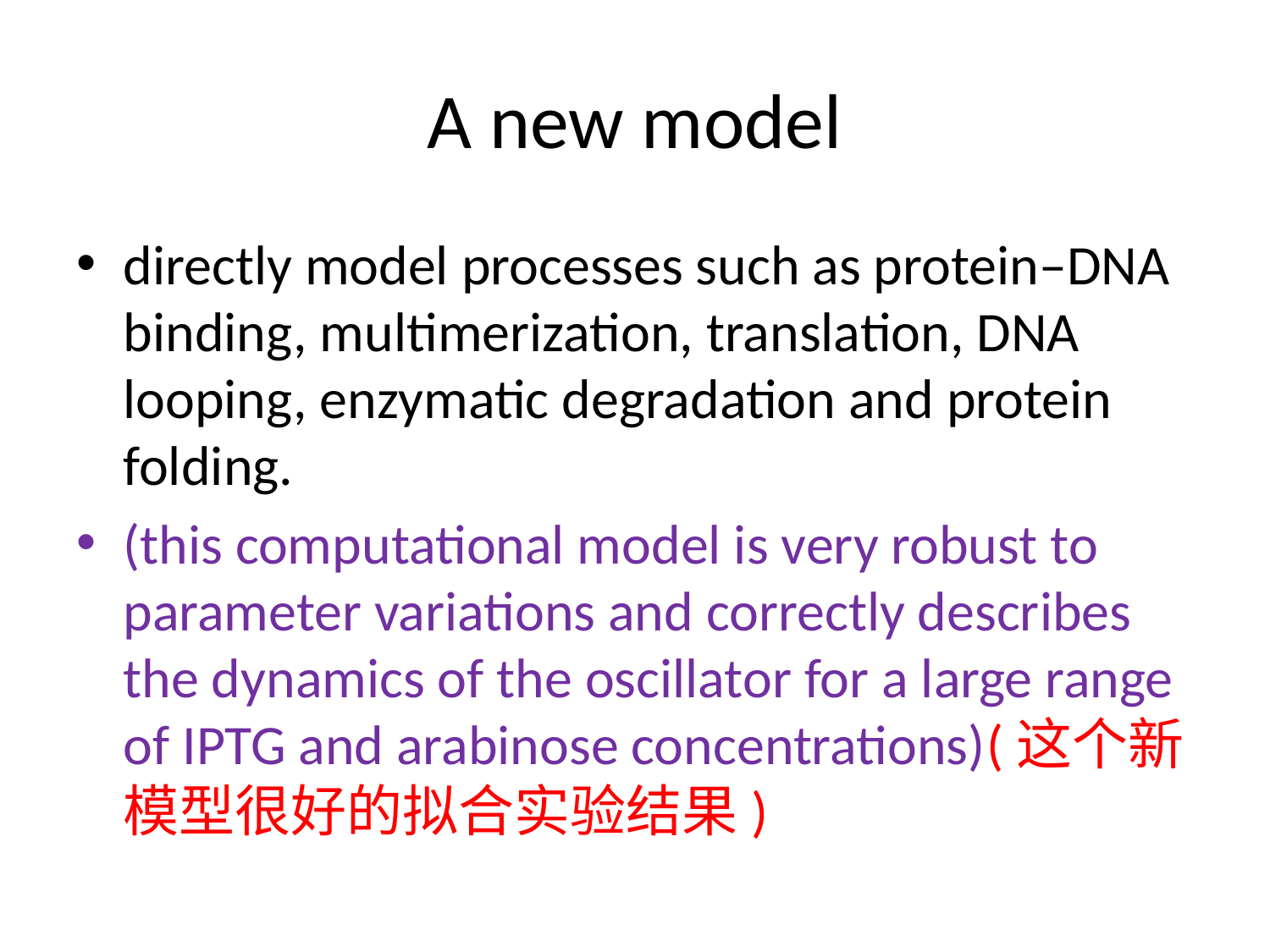

# A new model
directly model processes such as protein–DNA binding, multimerization, translation, DNA looping, enzymatic degradation and protein folding.
(this computational model is very robust to parameter variations and correctly describes the dynamics of the oscillator for a large range of IPTG and arabinose concentrations)(这个新模型很好的拟合实验结果)